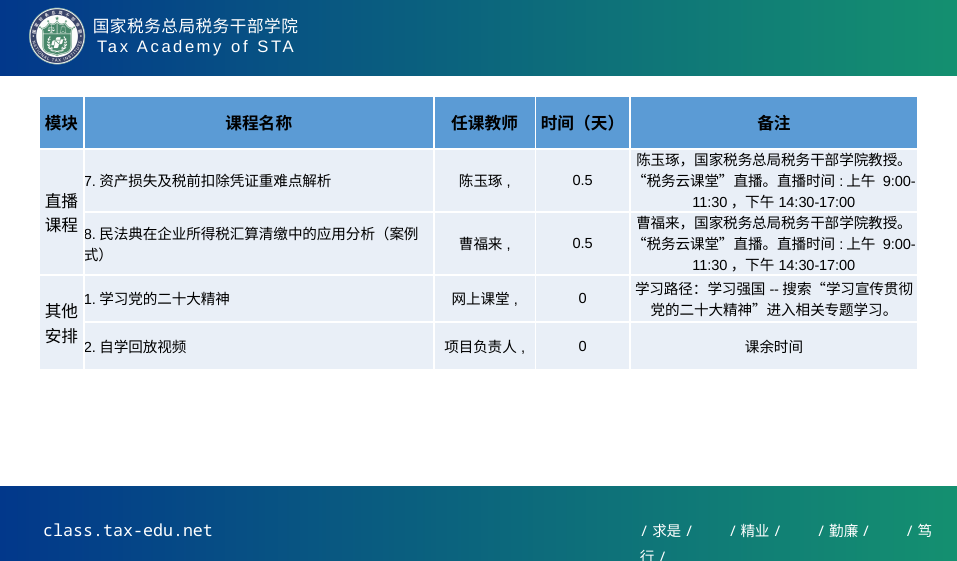

| 模块 | 课程名称 | 任课教师 | 时间（天） | 备注 |
| --- | --- | --- | --- | --- |
| 直播课程 | 7.资产损失及税前扣除凭证重难点解析 | 陈玉琢, | 0.5 | 陈玉琢，国家税务总局税务干部学院教授。“税务云课堂”直播。直播时间:上午 9:00-11:30，下午14:30-17:00 |
|  | 8.民法典在企业所得税汇算清缴中的应用分析（案例式） | 曹福来, | 0.5 | 曹福来，国家税务总局税务干部学院教授。“税务云课堂”直播。直播时间:上午 9:00-11:30，下午14:30-17:00 |
| 其他安排 | 1.学习党的二十大精神 | 网上课堂, | 0 | 学习路径：学习强国--搜索“学习宣传贯彻党的二十大精神”进入相关专题学习。 |
|  | 2.自学回放视频 | 项目负责人, | 0 | 课余时间 |